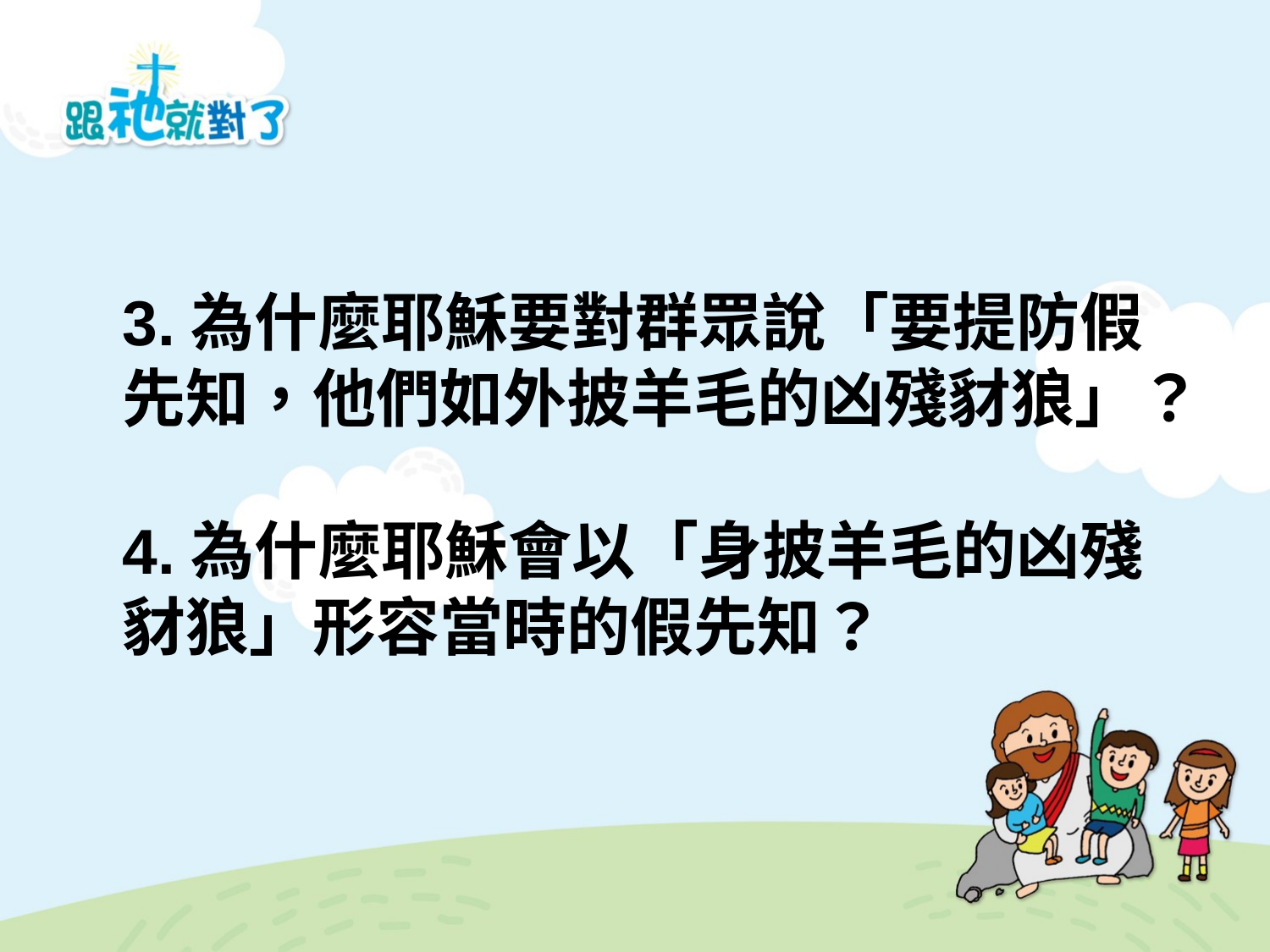

3.為什麼耶穌要對群眾說「要提防假先知，他們如外披羊毛的凶殘豺狼」？

4.為什麼耶穌會以「身披羊毛的凶殘豺狼」形容當時的假先知？